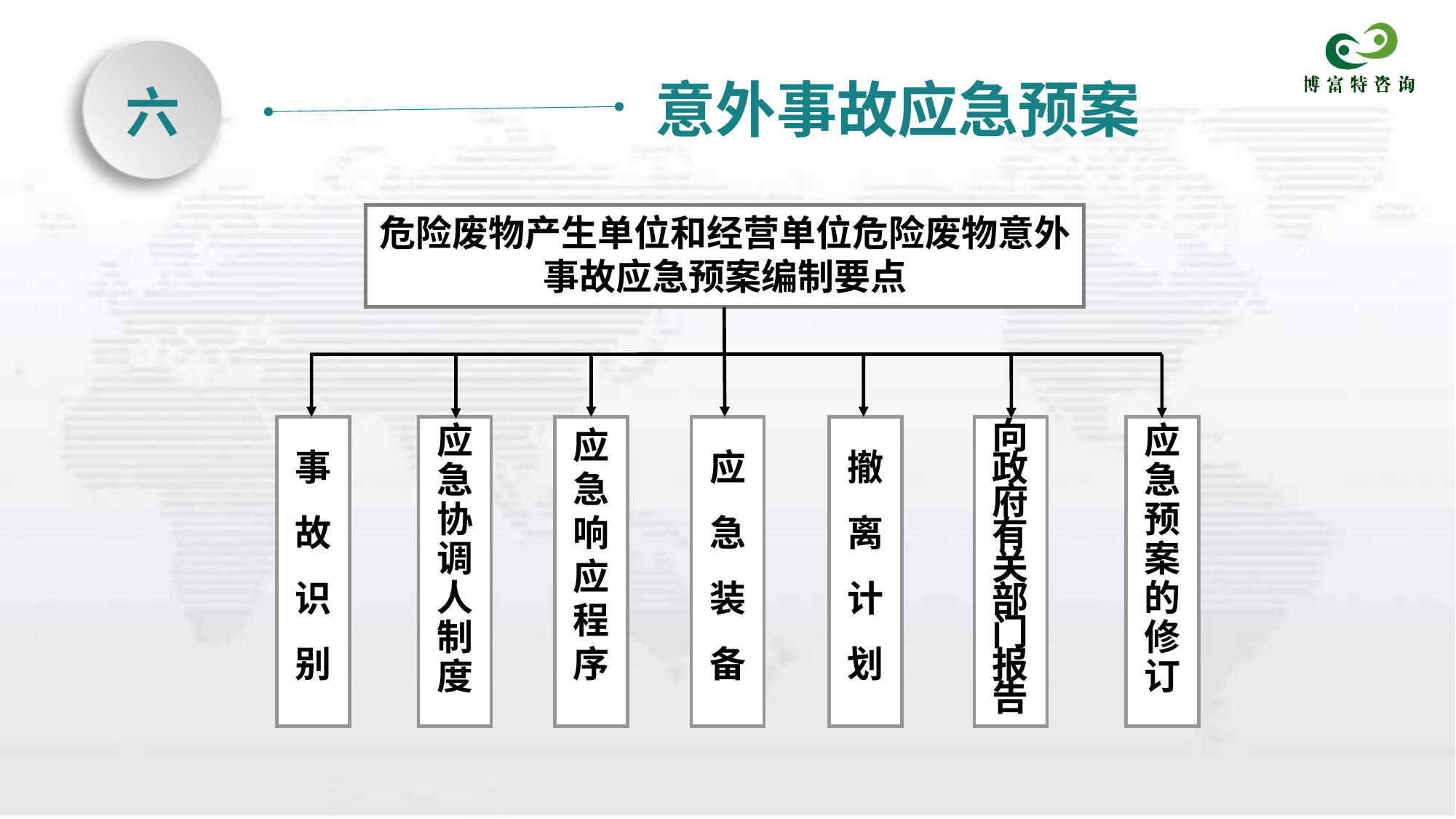

意外事故应急预案
六
危险废物产生单位和经营单位危险废物意外事故应急预案编制要点

事故识别
应急协调人制度
应急响应程序

应急装备
撤离计划

向政府有关部门报告

应急预案的修订